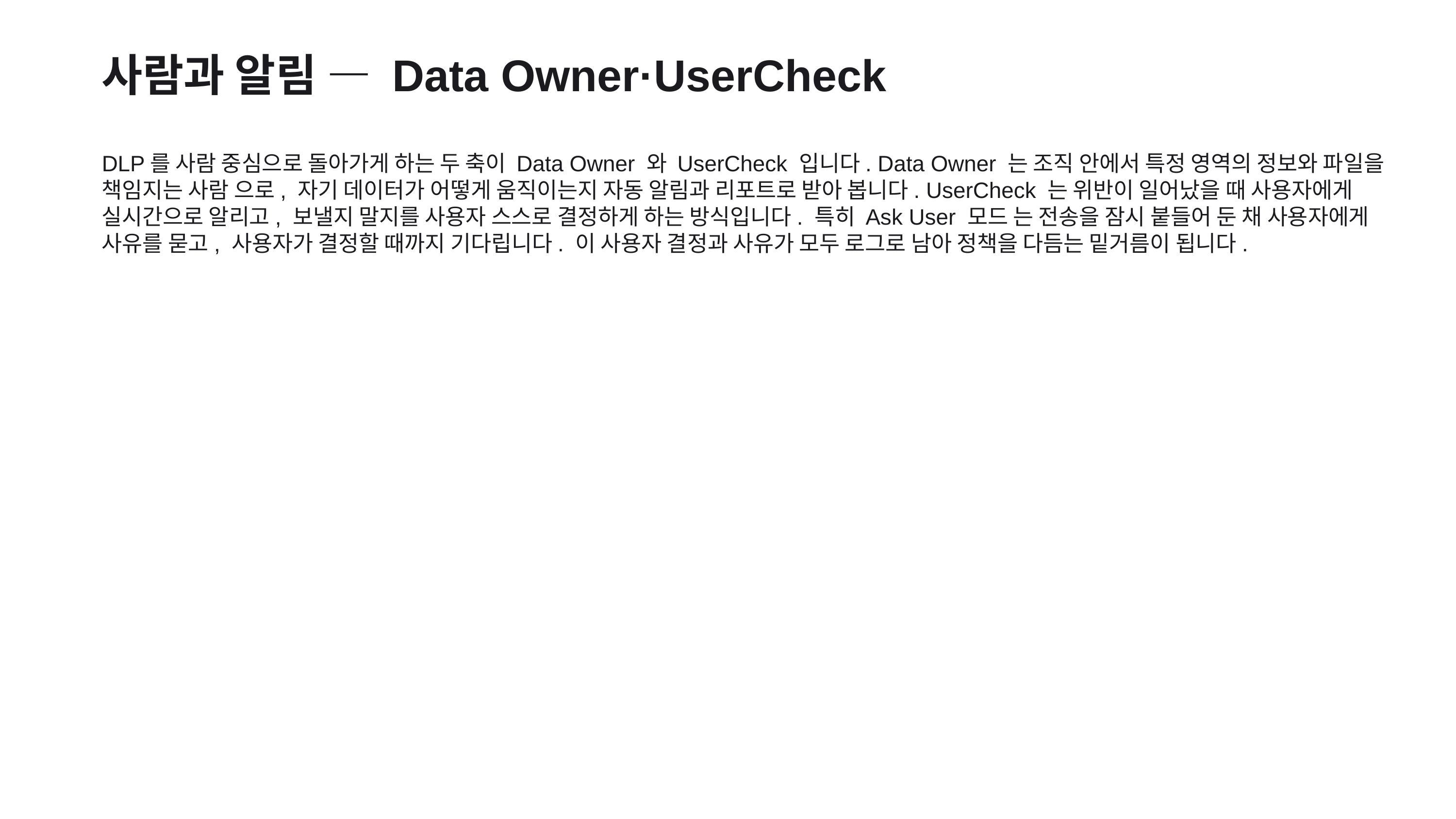

사람과 알림 — Data Owner·UserCheck
DLP를 사람 중심으로 돌아가게 하는 두 축이 Data Owner 와 UserCheck 입니다. Data Owner 는 조직 안에서 특정 영역의 정보와 파일을 책임지는 사람 으로, 자기 데이터가 어떻게 움직이는지 자동 알림과 리포트로 받아 봅니다. UserCheck 는 위반이 일어났을 때 사용자에게 실시간으로 알리고, 보낼지 말지를 사용자 스스로 결정하게 하는 방식입니다. 특히 Ask User 모드 는 전송을 잠시 붙들어 둔 채 사용자에게 사유를 묻고, 사용자가 결정할 때까지 기다립니다. 이 사용자 결정과 사유가 모두 로그로 남아 정책을 다듬는 밑거름이 됩니다.